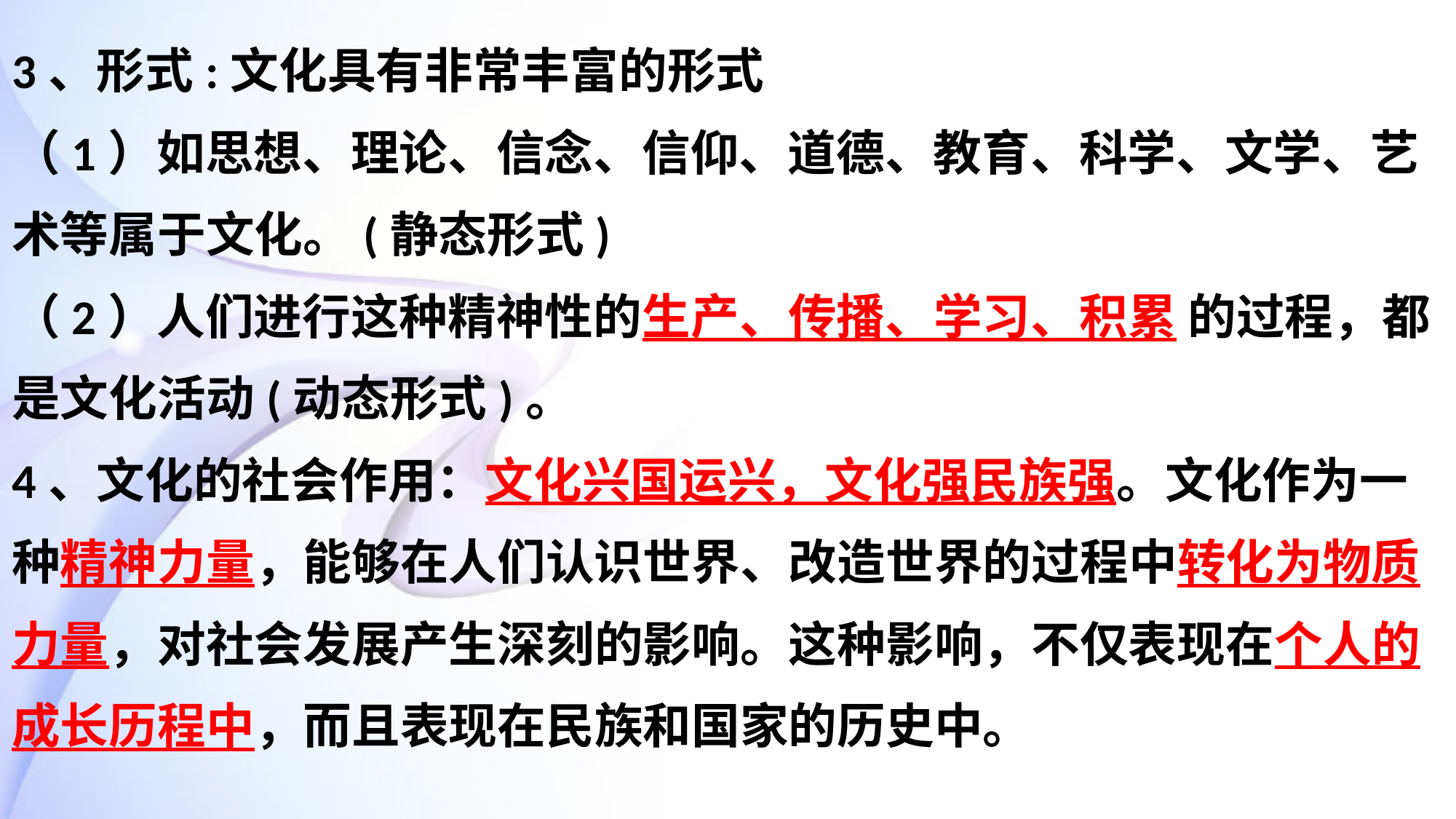

3、形式:文化具有非常丰富的形式
（1）如思想、理论、信念、信仰、道德、教育、科学、文学、艺术等属于文化。(静态形式)
（2）人们进行这种精神性的生产、传播、学习、积累 的过程，都是文化活动(动态形式)。
4、文化的社会作用：文化兴国运兴，文化强民族强。文化作为一种精神力量，能够在人们认识世界、改造世界的过程中转化为物质力量，对社会发展产生深刻的影响。这种影响，不仅表现在个人的成长历程中，而且表现在民族和国家的历史中。